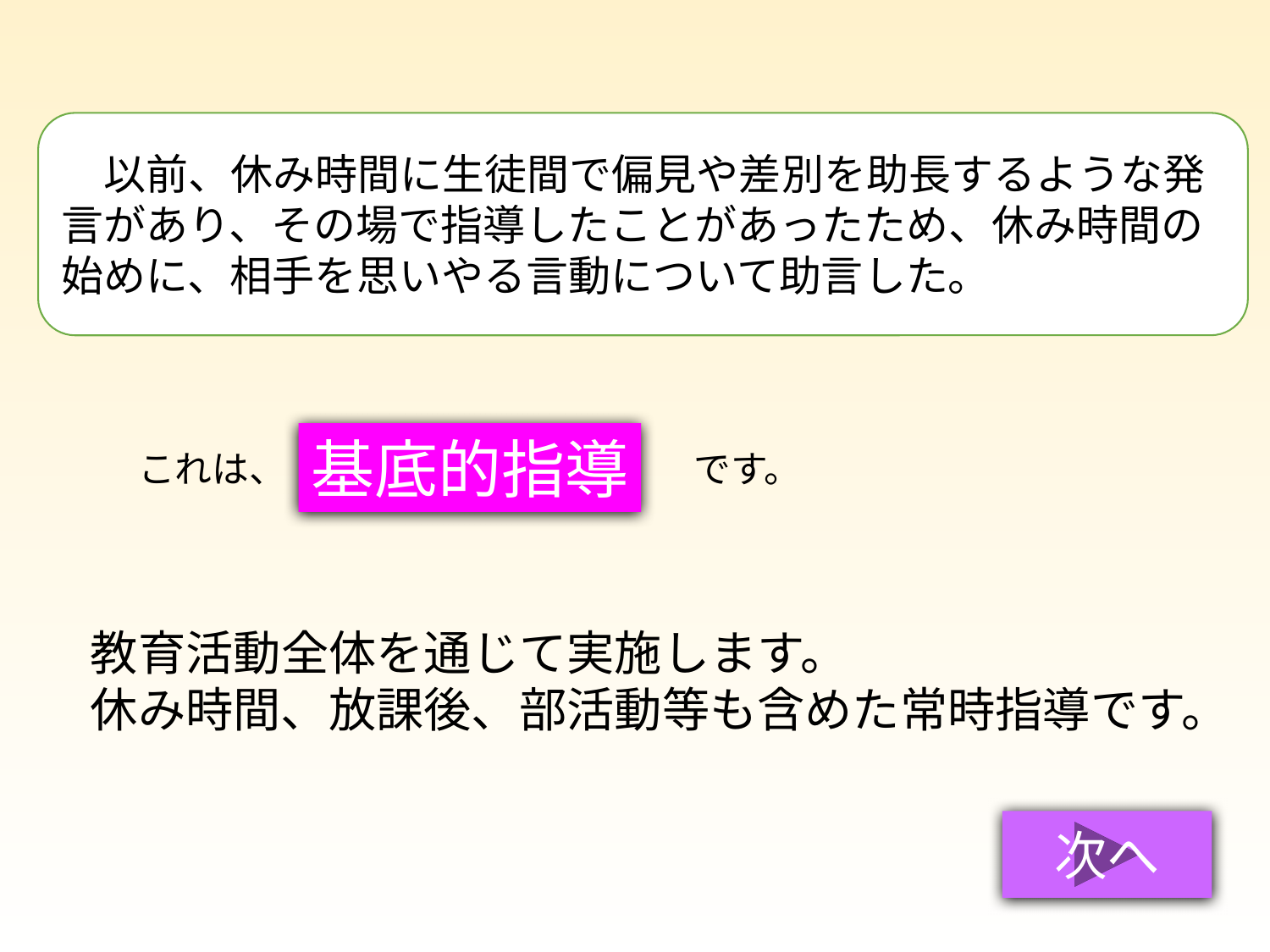

以前、休み時間に生徒間で偏見や差別を助長するような発言があり、その場で指導したことがあったため、休み時間の始めに、相手を思いやる言動について助言した。
基底的指導
これは、　　　　　　　　　　　です。
教育活動全体を通じて実施します。
休み時間、放課後、部活動等も含めた常時指導です。
次へ